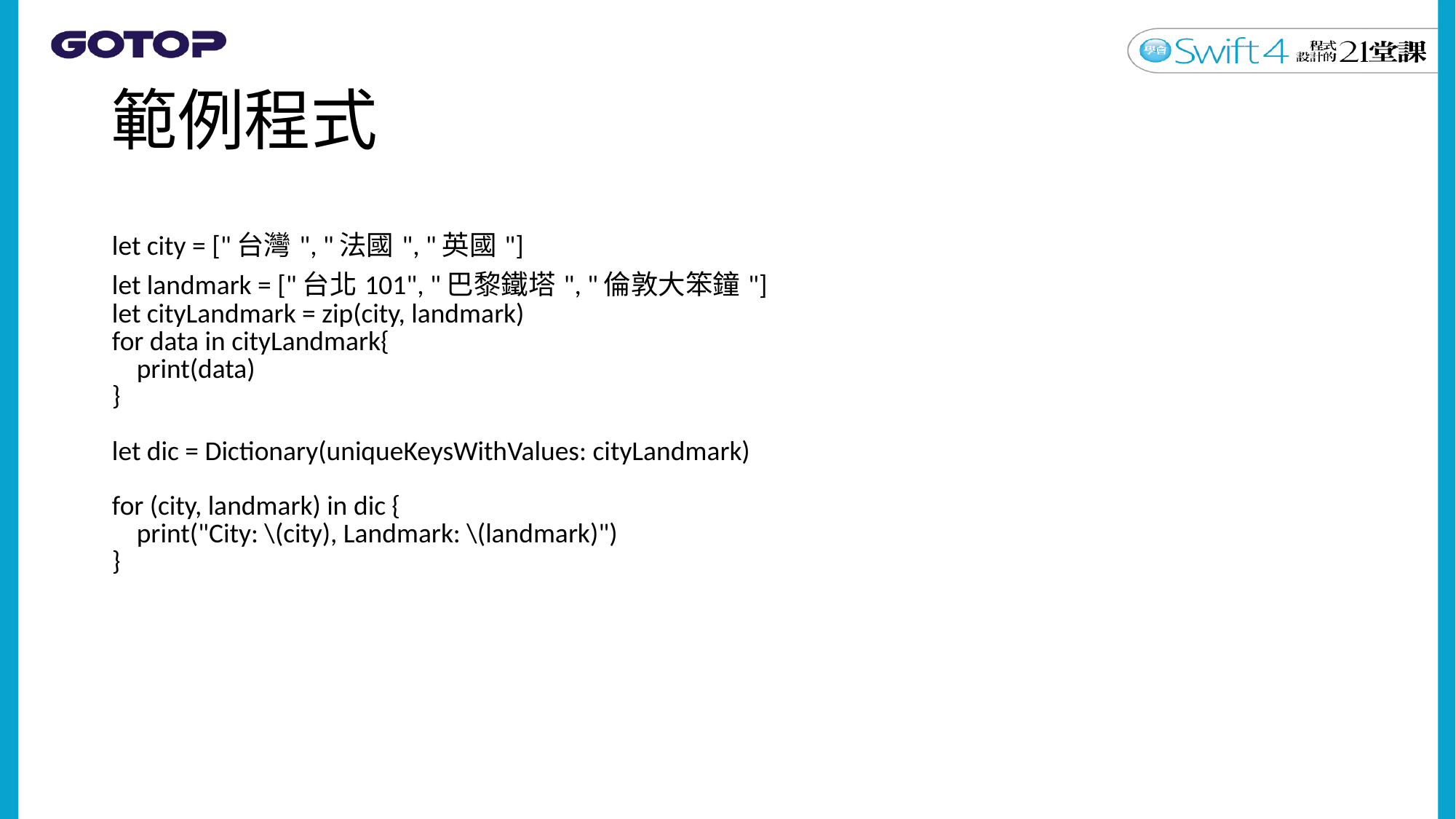

# 範例程式
| let city = ["台灣", "法國", "英國"] let landmark = ["台北101", "巴黎鐵塔", "倫敦大笨鐘"] let cityLandmark = zip(city, landmark) for data in cityLandmark{ print(data) } let dic = Dictionary(uniqueKeysWithValues: cityLandmark) for (city, landmark) in dic { print("City: \(city), Landmark: \(landmark)") } |
| --- |